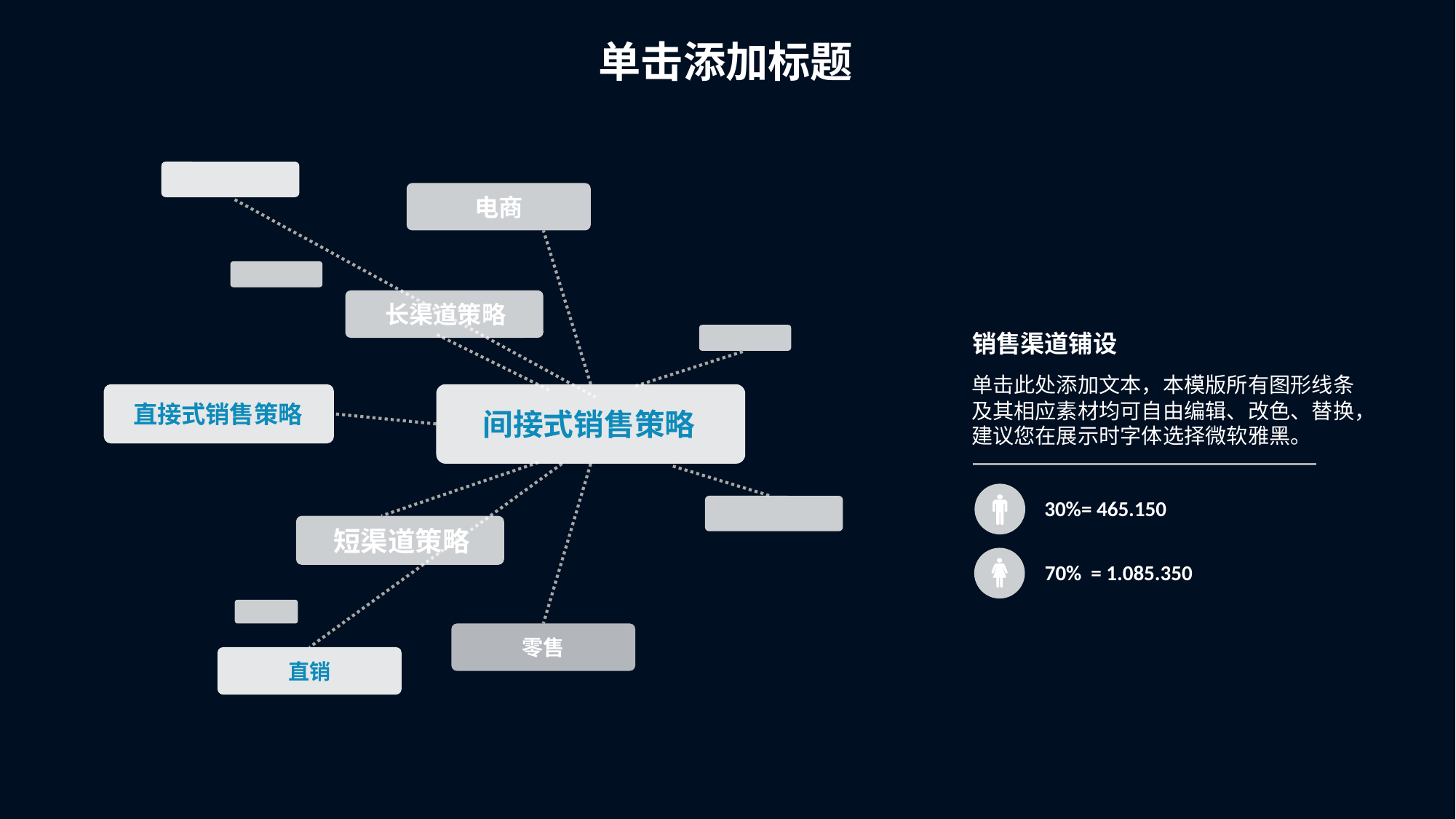

单击添加标题

电商

    长渠道策略
销售渠道铺设

单击此处添加文本，本模版所有图形线条及其相应素材均可自由编辑、改色、替换，建议您在展示时字体选择微软雅黑。

  直接式销售策略
     间接式销售策略

30%= 465.150

   短渠道策略

70%  = 1.085.350

零售
直销